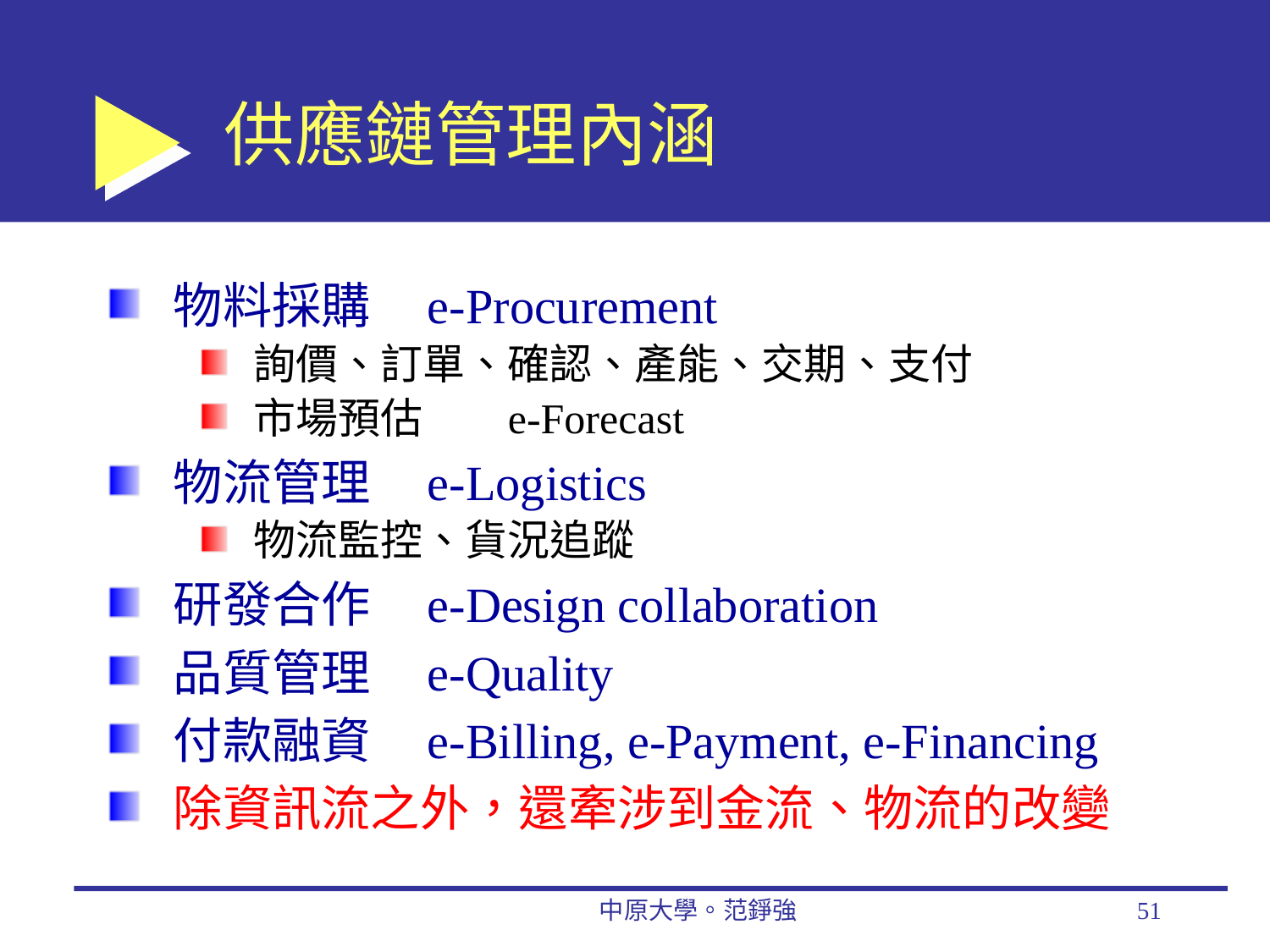

# 供應鏈管理內涵
物料採購	e-Procurement
詢價、訂單、確認、產能、交期、支付
市場預估	e-Forecast
物流管理	e-Logistics
物流監控、貨況追蹤
研發合作	e-Design collaboration
品質管理	e-Quality
付款融資 	e-Billing, e-Payment, e-Financing
除資訊流之外，還牽涉到金流、物流的改變
中原大學。范錚強
51